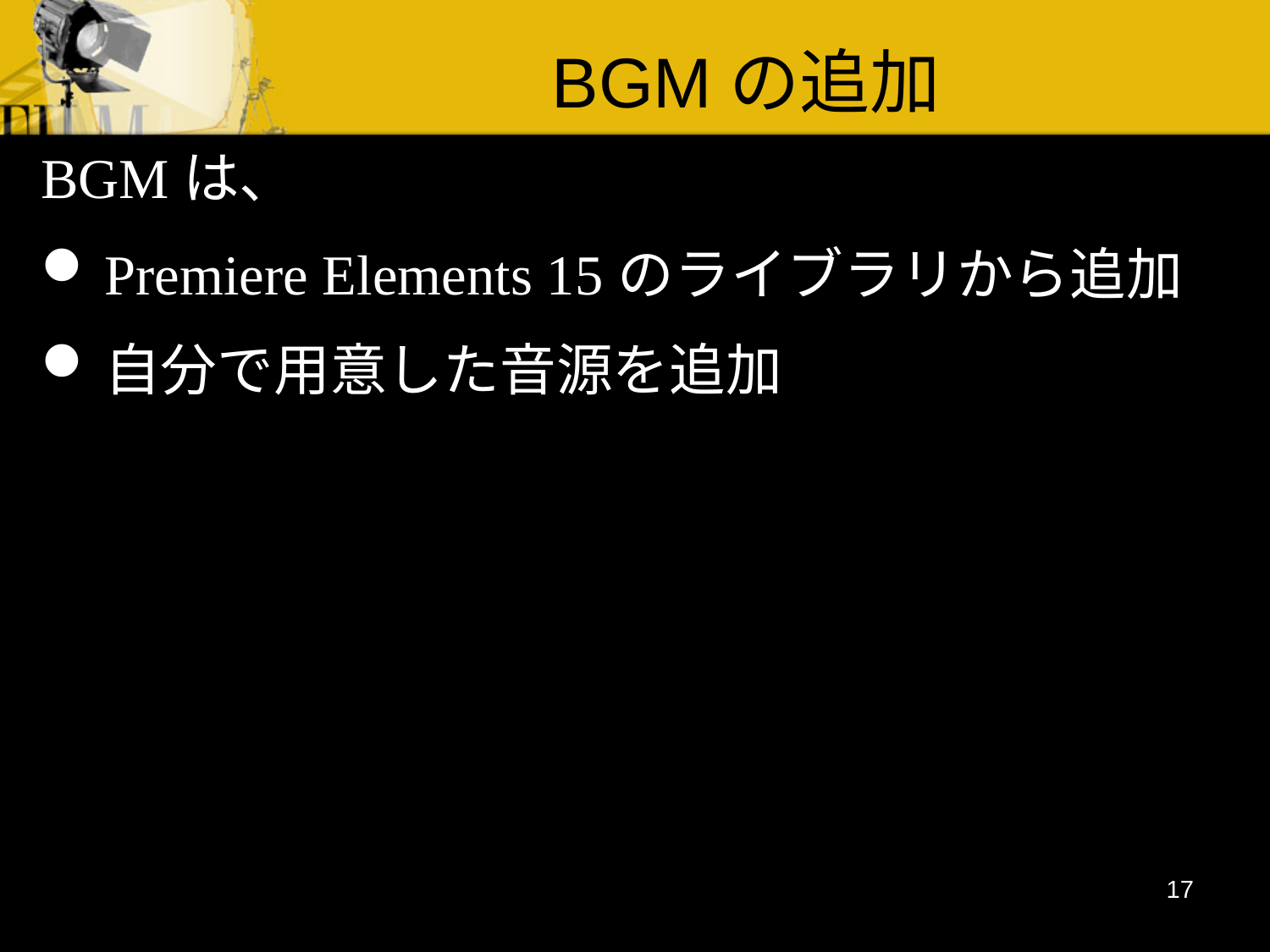

BGMの追加
BGMは、
Premiere Elements 15のライブラリから追加
自分で用意した音源を追加
17